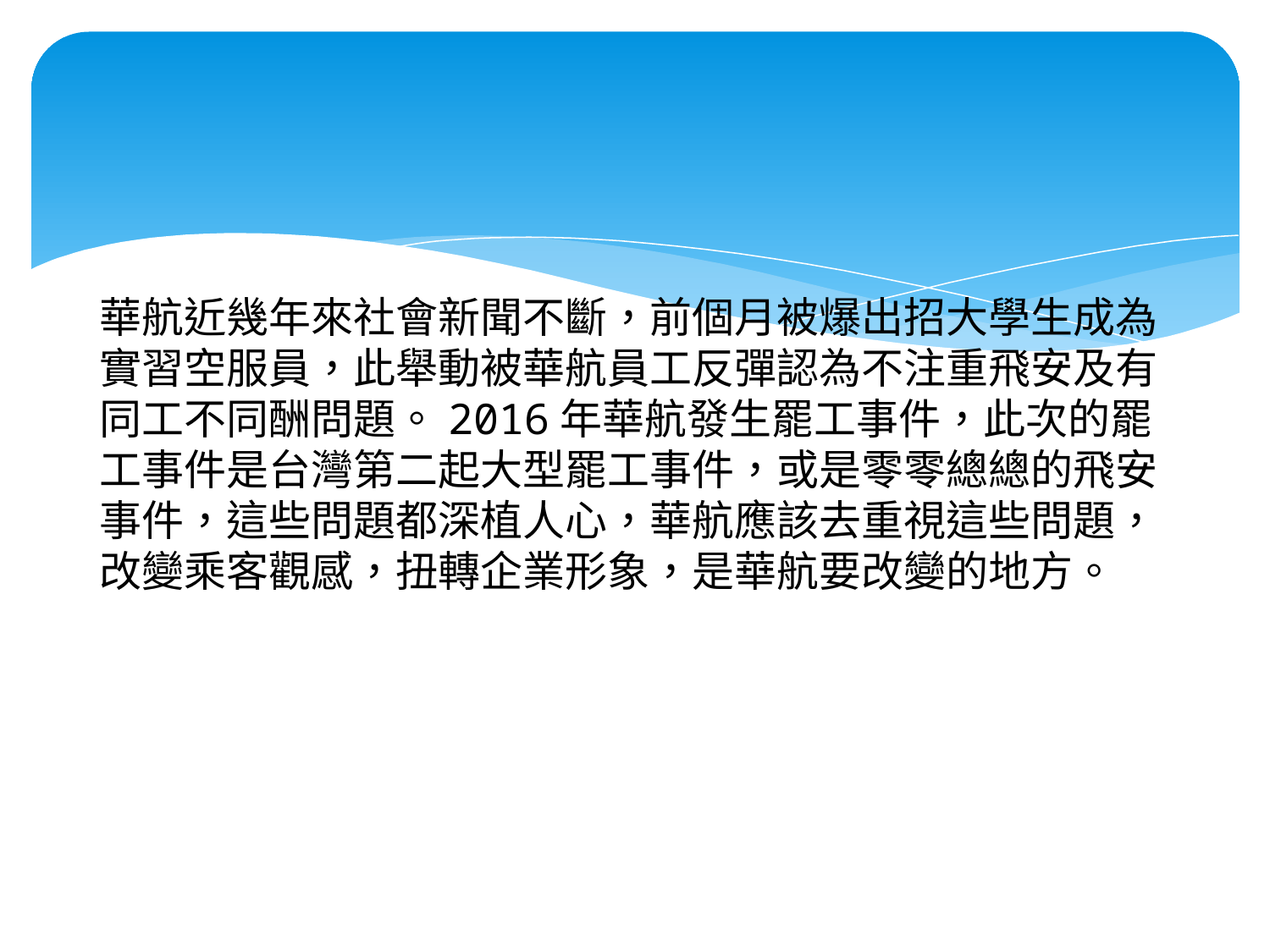

#
華航近幾年來社會新聞不斷，前個月被爆出招大學生成為實習空服員，此舉動被華航員工反彈認為不注重飛安及有同工不同酬問題。2016年華航發生罷工事件，此次的罷工事件是台灣第二起大型罷工事件，或是零零總總的飛安事件，這些問題都深植人心，華航應該去重視這些問題，改變乘客觀感，扭轉企業形象，是華航要改變的地方。